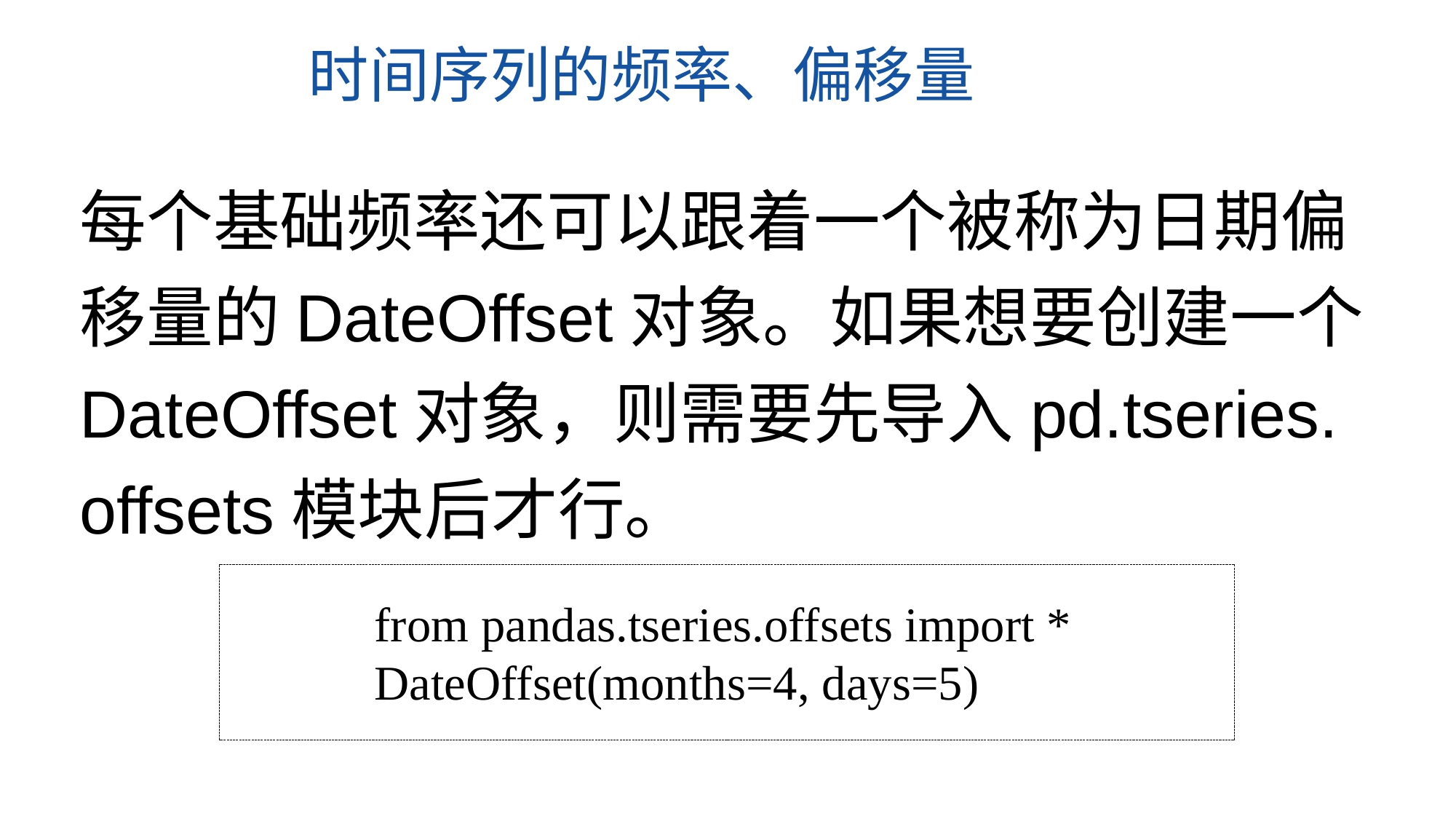

时间序列的频率、偏移量
每个基础频率还可以跟着一个被称为日期偏移量的DateOffset对象。如果想要创建一个DateOffset对象，则需要先导入pd.tseries.
offsets模块后才行。

from pandas.tseries.offsets import *
DateOffset(months=4, days=5)